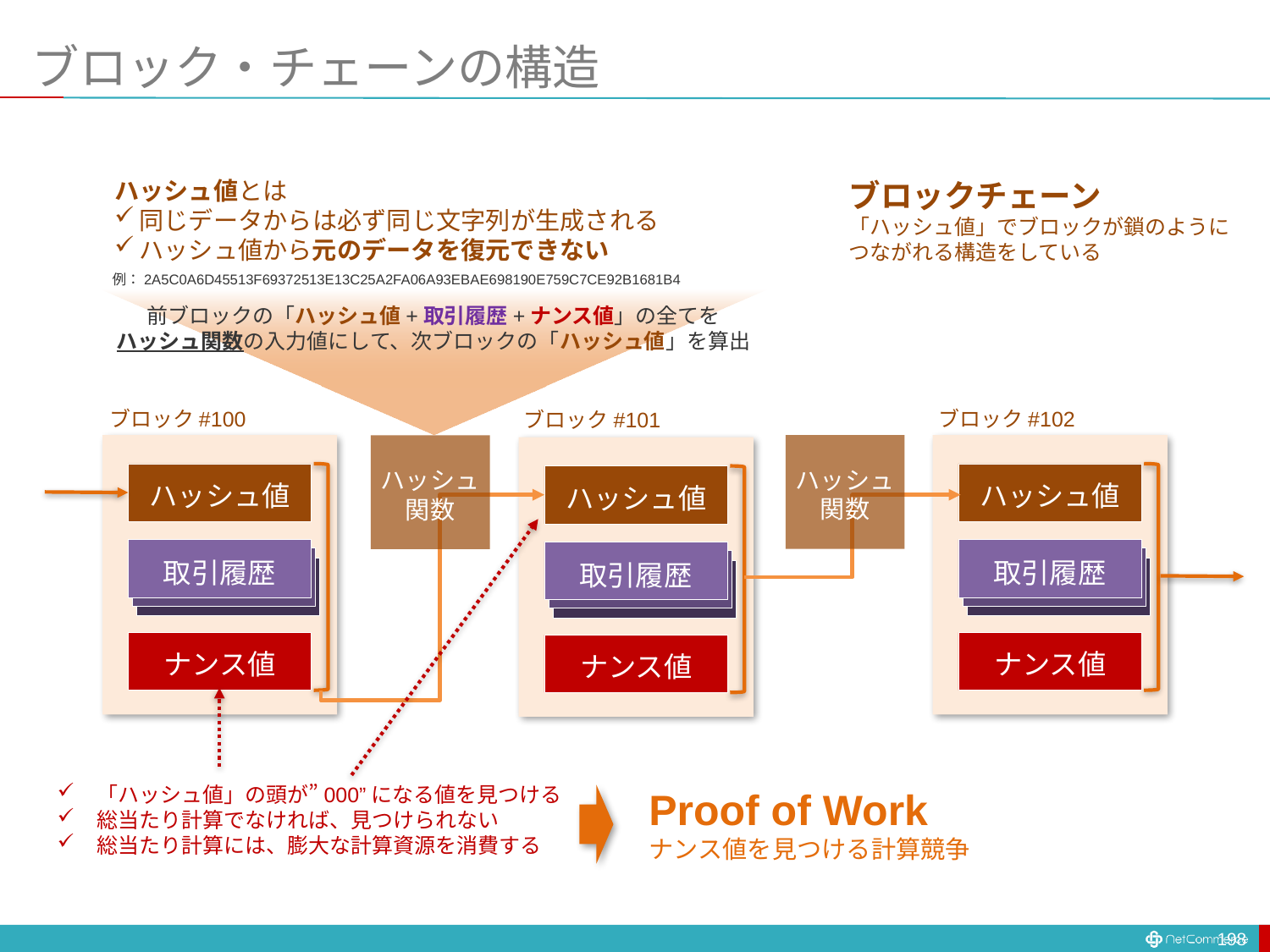

# ブロック・チェーンの構造
ブロックチェーン
「ハッシュ値」でブロックが鎖のように
つながれる構造をしている
ハッシュ値とは
同じデータからは必ず同じ文字列が生成される
ハッシュ値から元のデータを復元できない
例：2A5C0A6D45513F69372513E13C25A2FA06A93EBAE698190E759C7CE92B1681B4

前ブロックの「ハッシュ値+取引履歴+ナンス値」の全てを
ハッシュ関数の入力値にして、次ブロックの「ハッシュ値」を算出
ブロック#100
ブロック#102
ブロック#101

ハッシュ
関数

ハッシュ
関数

ハッシュ値
ハッシュ値
ハッシュ値

取引履歴
取引履歴

取引履歴

ナンス値
ナンス値
ナンス値
「ハッシュ値」の頭が”000”になる値を見つける
総当たり計算でなければ、見つけられない
総当たり計算には、膨大な計算資源を消費する
Proof of Work
ナンス値を見つける計算競争

198